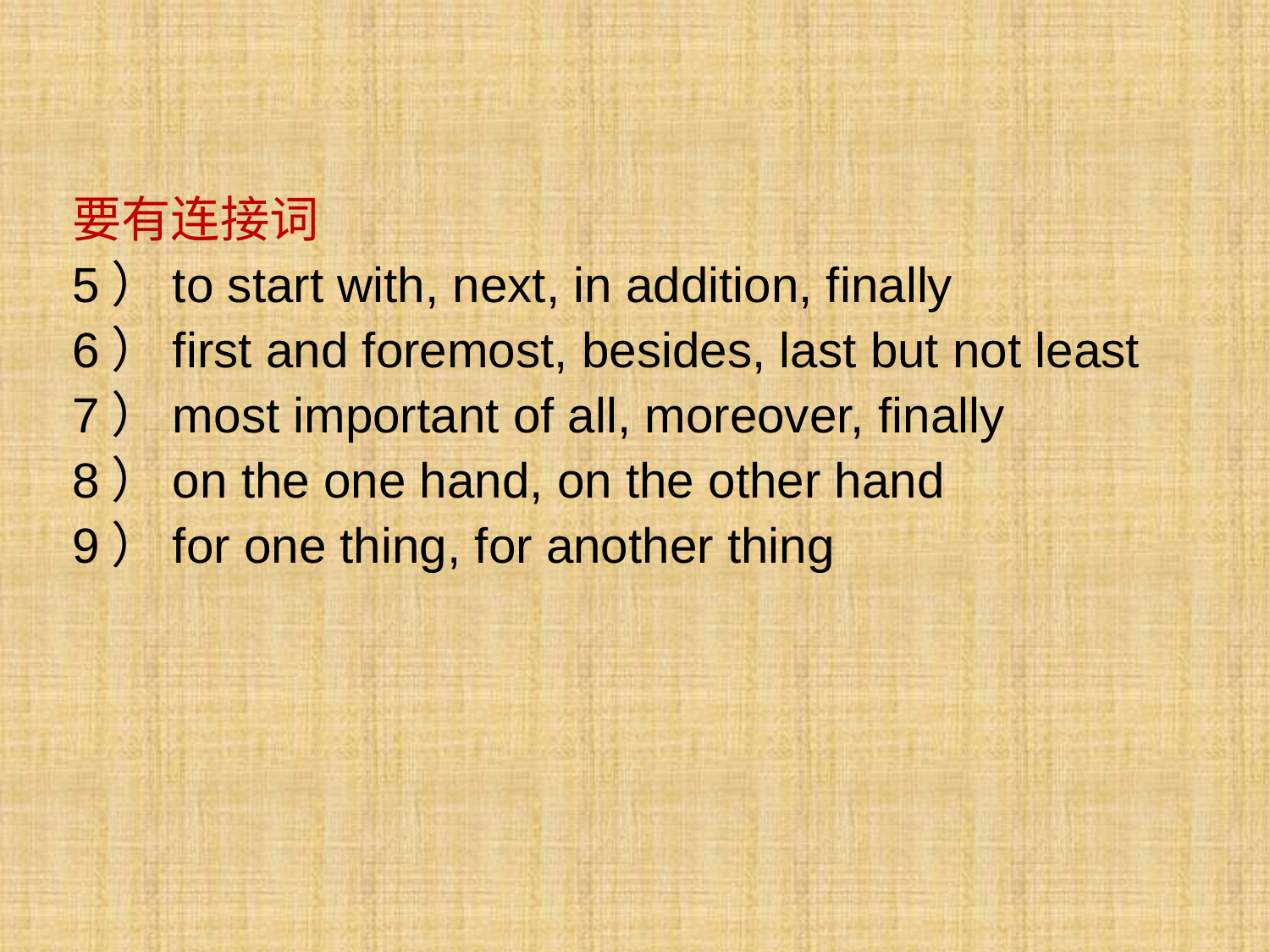

要有连接词
5）to start with, next, in addition, finally
6）first and foremost, besides, last but not least
7）most important of all, moreover, finally
8）on the one hand, on the other hand
9）for one thing, for another thing